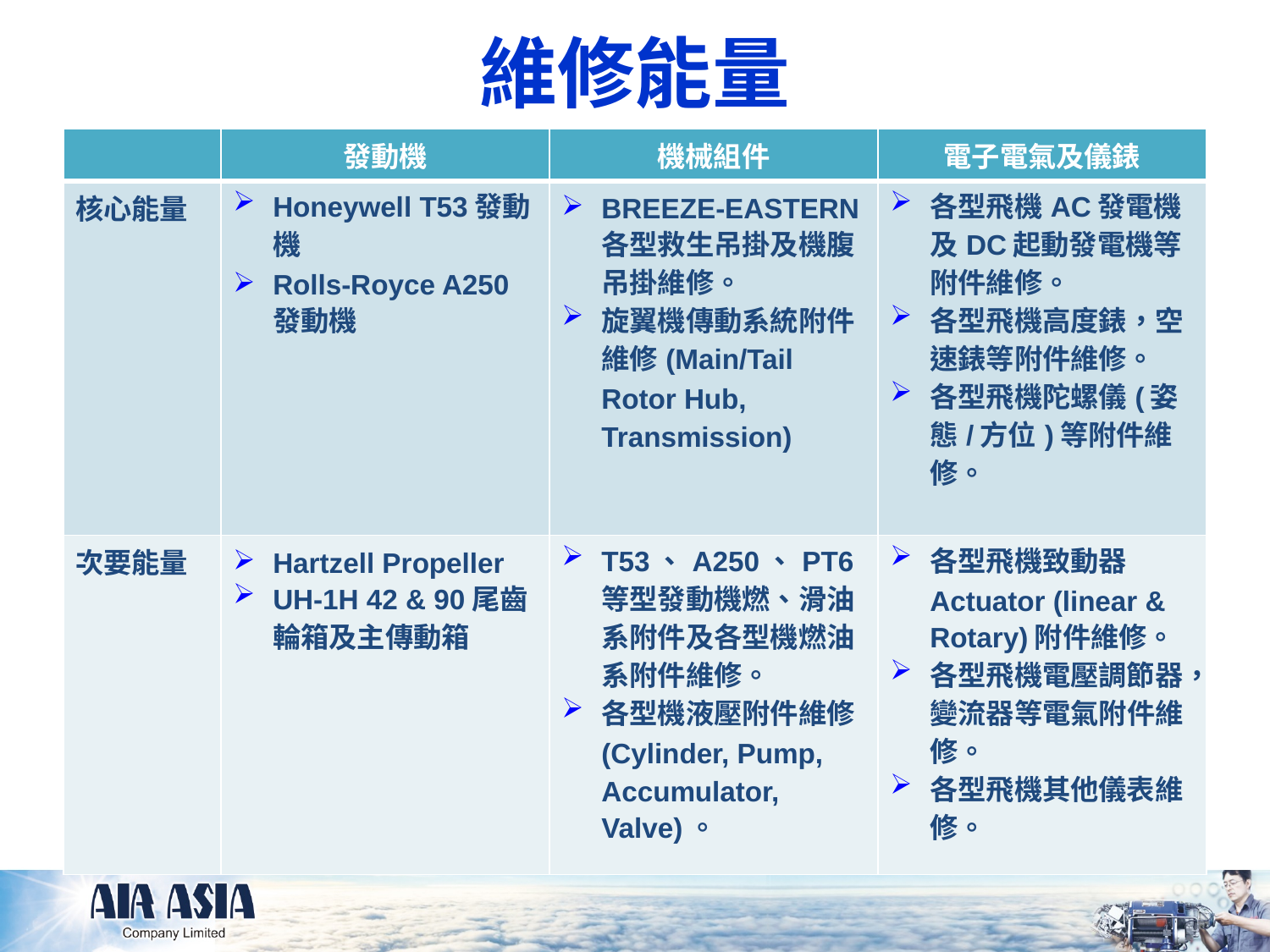

# 維修能量
|  | 發動機 | 機械組件 | 電子電氣及儀錶 |
| --- | --- | --- | --- |
| 核心能量 | Honeywell T53發動機 Rolls-Royce A250發動機 | BREEZE-EASTERN各型救生吊掛及機腹吊掛維修。 旋翼機傳動系統附件維修(Main/Tail Rotor Hub, Transmission) | 各型飛機AC發電機及DC起動發電機等附件維修。 各型飛機高度錶，空速錶等附件維修。 各型飛機陀螺儀(姿態/方位)等附件維修。 |
| 次要能量 | Hartzell Propeller UH-1H 42 & 90尾齒輪箱及主傳動箱 | T53、A250、PT6等型發動機燃、滑油系附件及各型機燃油系附件維修。 各型機液壓附件維修(Cylinder, Pump, Accumulator, Valve)。 | 各型飛機致動器 Actuator (linear & Rotary)附件維修。 各型飛機電壓調節器，變流器等電氣附件維修。 各型飛機其他儀表維修。 |